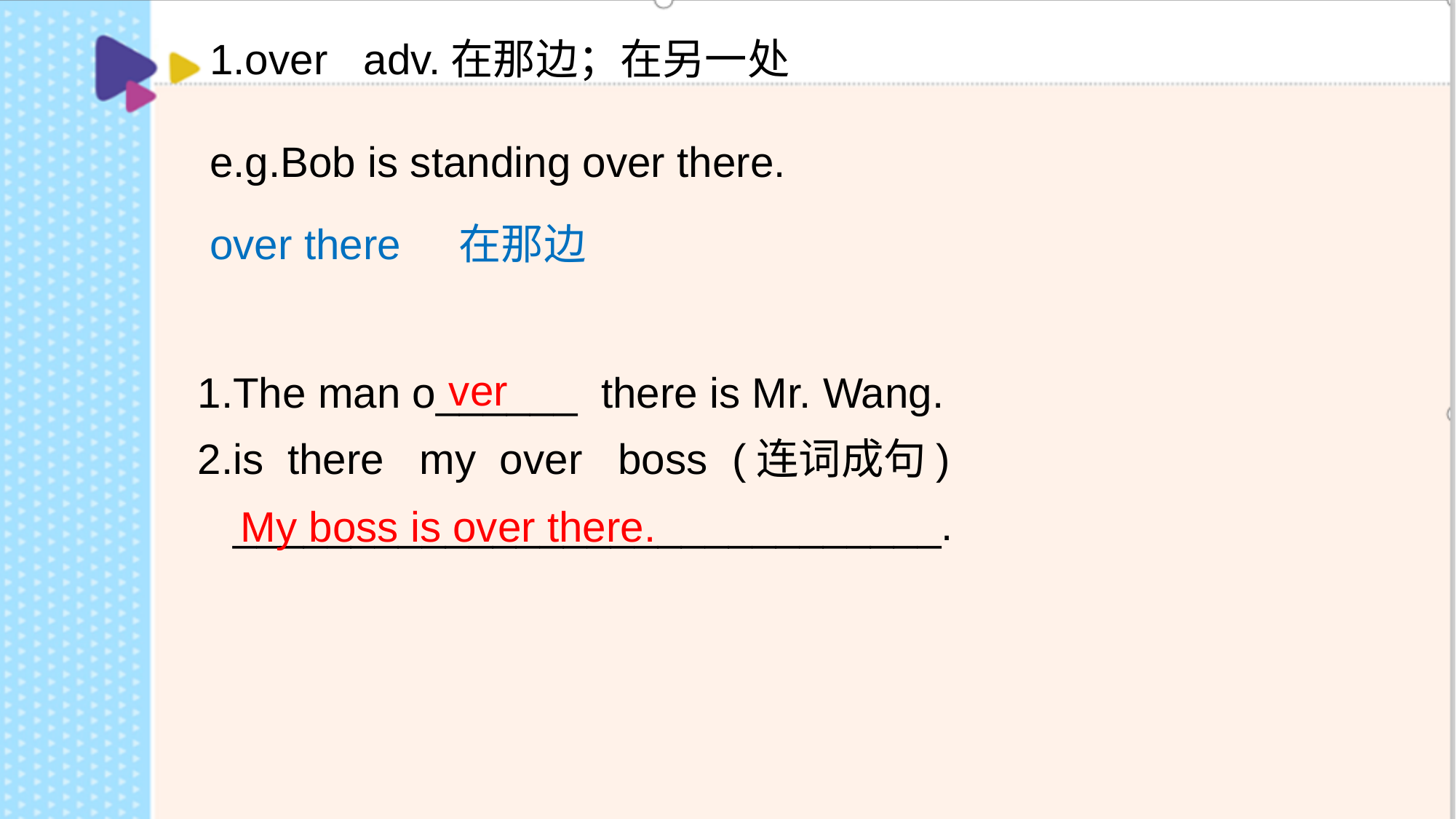

1.over   adv.在那边；在另一处

e.g.Bob is standing over there.
over there    在那边
1.The man o______  there is Mr. Wang.
2.is  there   my  over   boss  (连词成句)
   ______________________________.
ver
My boss is over there.